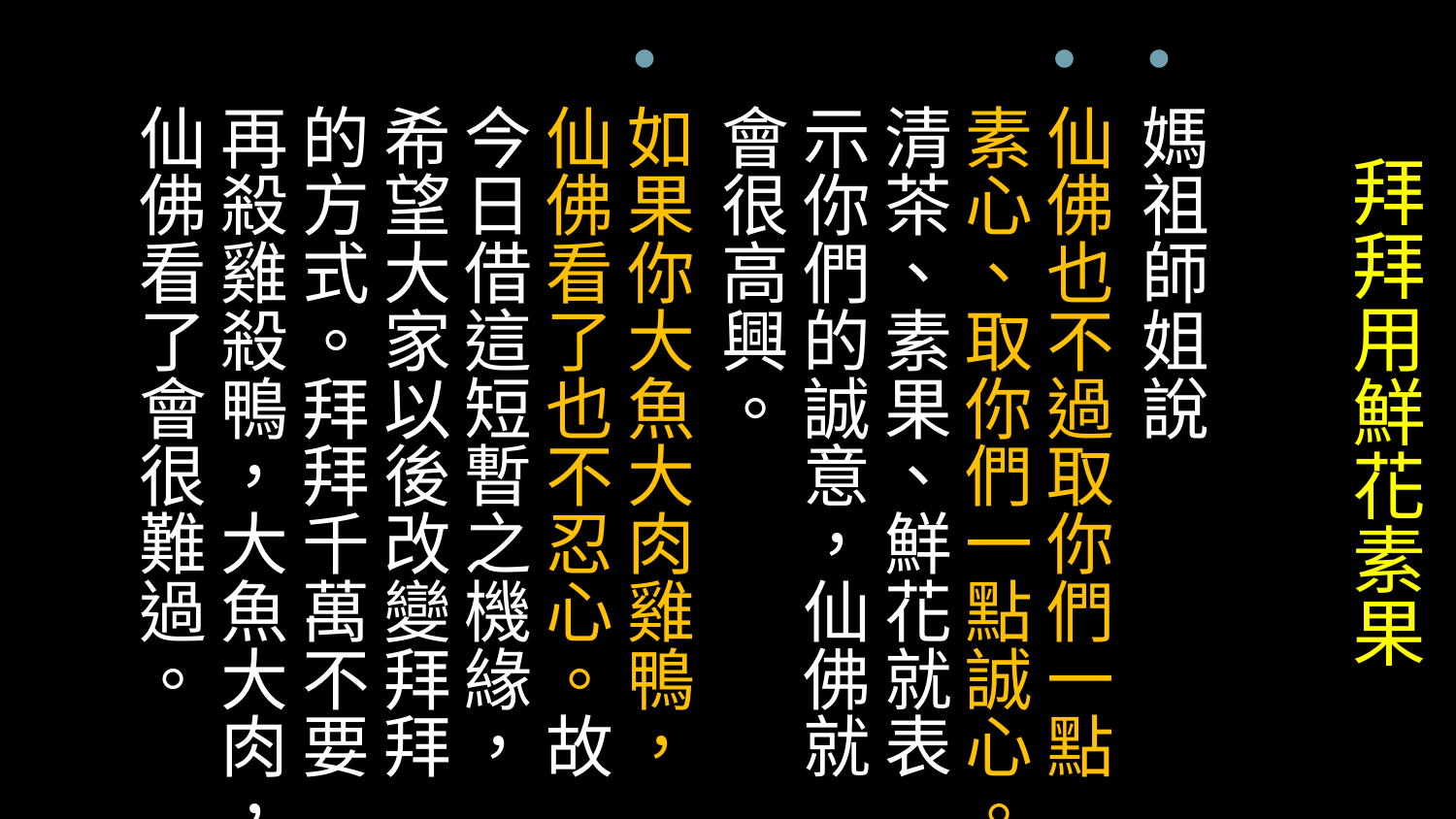

# 拜拜用鮮花素果
媽祖師姐說
仙佛也不過取你們一點素心、取你們一點誠心。清茶、素果、鮮花就表示你們的誠意，仙佛就會很高興。
如果你大魚大肉雞鴨，仙佛看了也不忍心。故今日借這短暫之機緣，希望大家以後改變拜拜的方式。拜拜千萬不要再殺雞殺鴨，大魚大肉，仙佛看了會很難過。